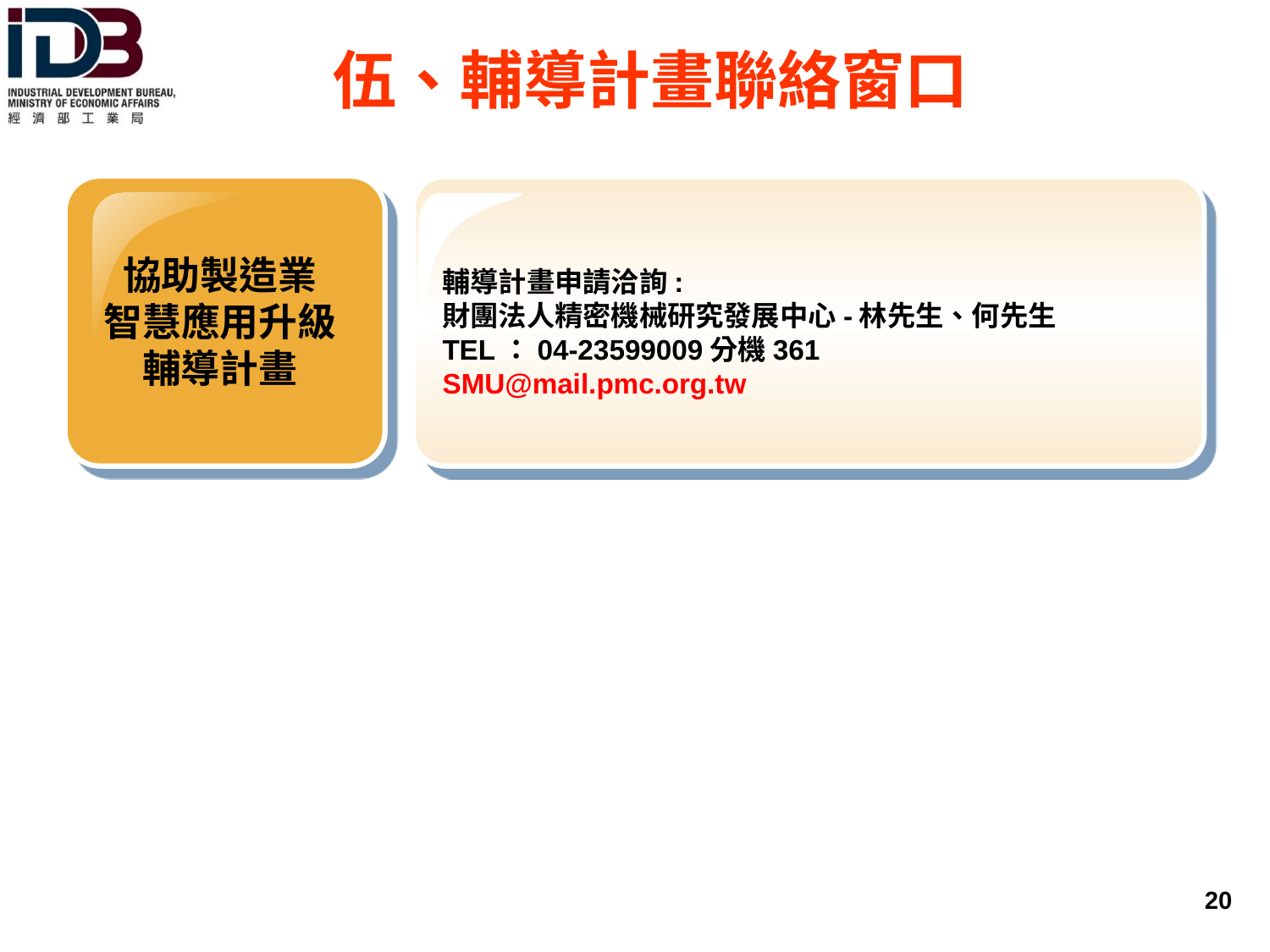

# 伍、輔導計畫聯絡窗口

輔導計畫申請洽詢:
財團法人精密機械研究發展中心-林先生、何先生
TEL：04-23599009分機361
SMU@mail.pmc.org.tw
協助製造業
智慧應用升級
輔導計畫
 20